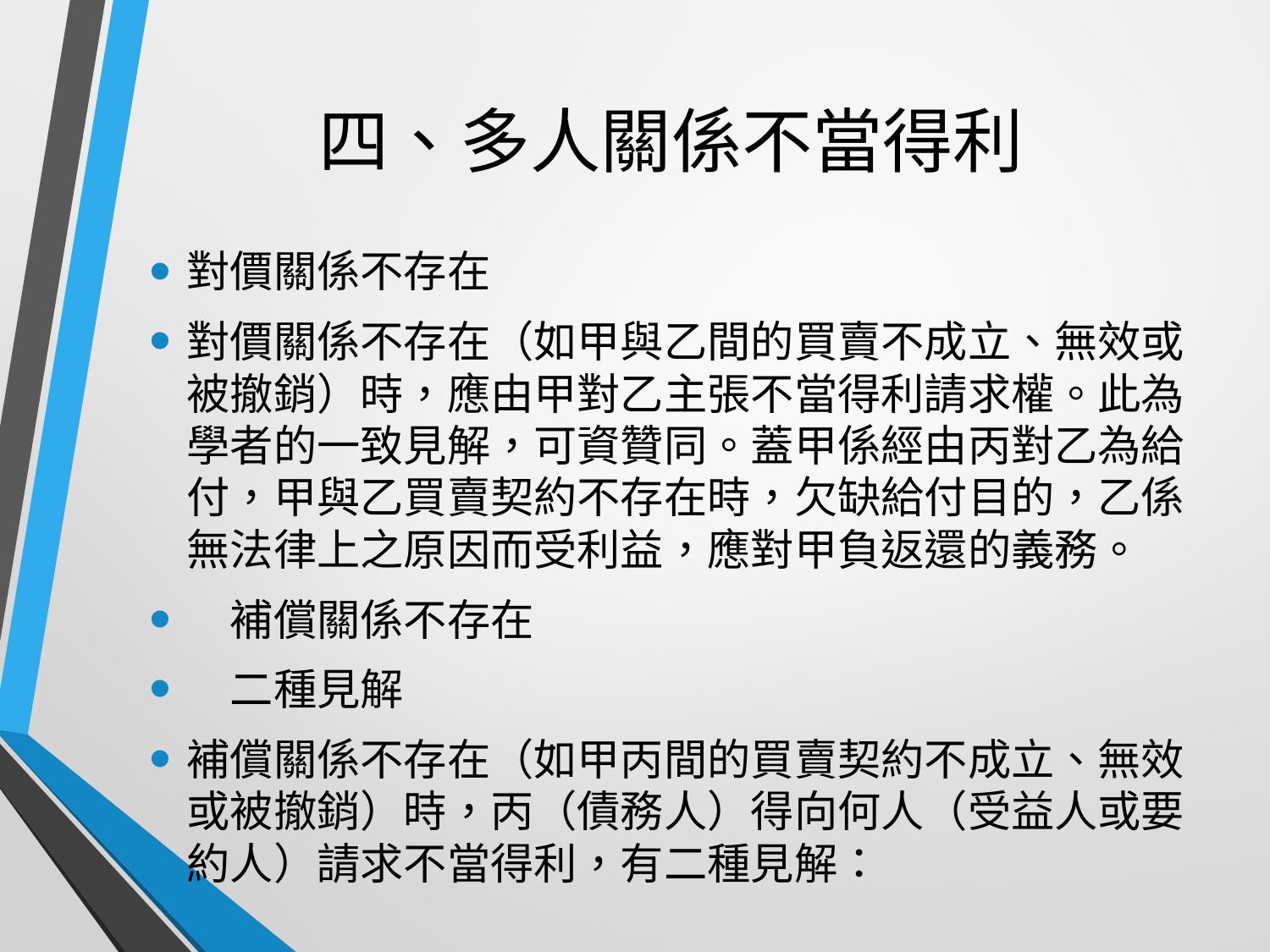

# 四、多人關係不當得利
對價關係不存在
對價關係不存在（如甲與乙間的買賣不成立、無效或被撤銷）時，應由甲對乙主張不當得利請求權。此為學者的一致見解，可資贊同。蓋甲係經由丙對乙為給付，甲與乙買賣契約不存在時，欠缺給付目的，乙係無法律上之原因而受利益，應對甲負返還的義務。
　補償關係不存在
　二種見解
補償關係不存在（如甲丙間的買賣契約不成立、無效或被撤銷）時，丙（債務人）得向何人（受益人或要約人）請求不當得利，有二種見解：